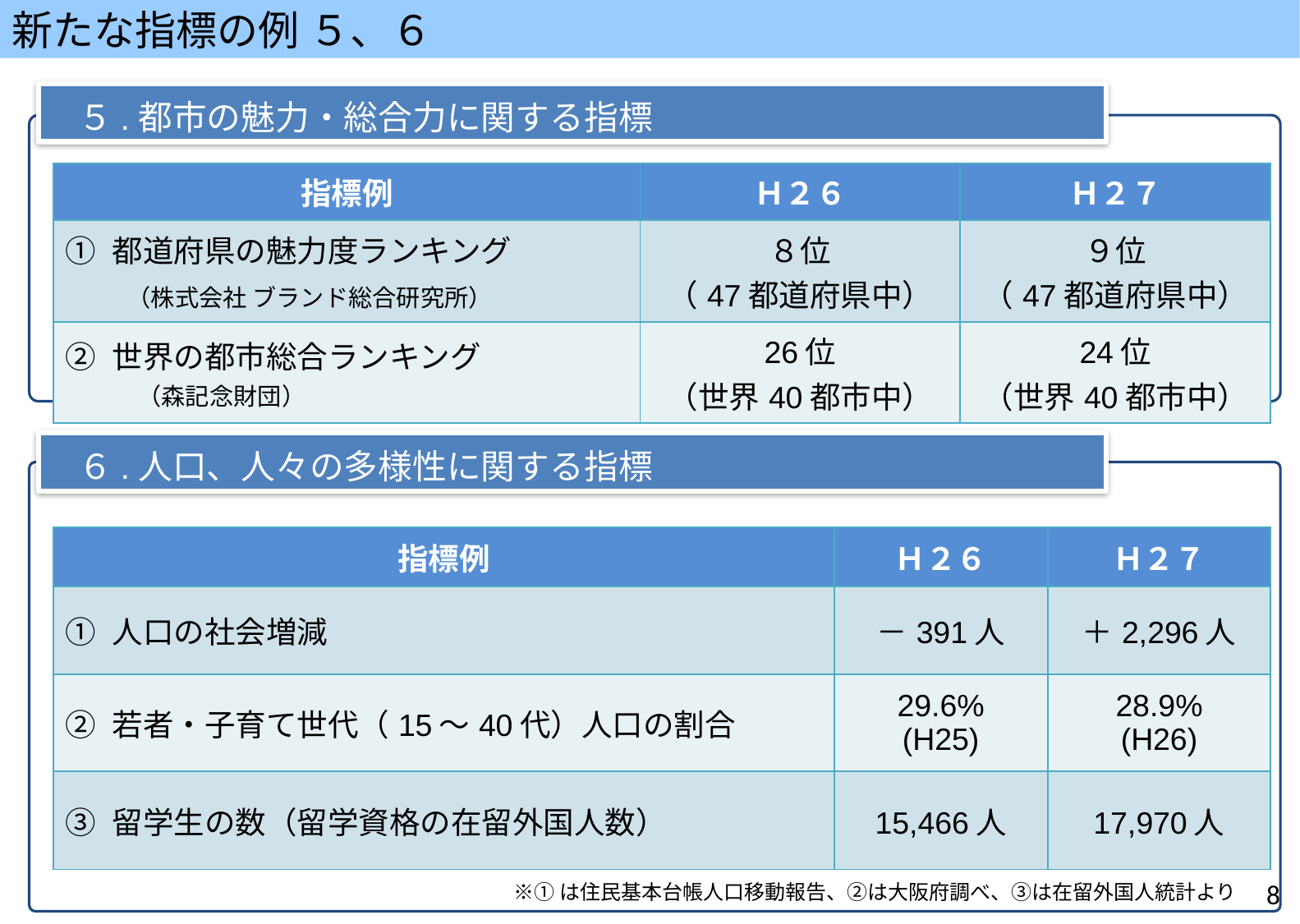

新たな指標の例 ５、６
　５.都市の魅力・総合力に関する指標

| 指標例 | Ｈ２６ | Ｈ２７ |
| --- | --- | --- |
| ① 都道府県の魅力度ランキング 　　（株式会社 ブランド総合研究所） | ８位 （47都道府県中） | ９位 （47都道府県中） |
| ② 世界の都市総合ランキング 　　　（森記念財団） | 26位 （世界40都市中） | 24位 （世界40都市中） |
　６.人口、人々の多様性に関する指標

| 指標例 | Ｈ２６ | Ｈ２７ |
| --- | --- | --- |
| ① 人口の社会増減 | －391人 | ＋2,296人 |
| ② 若者・子育て世代（15～40代）人口の割合 | 29.6% (H25) | 28.9% (H26) |
| ③ 留学生の数（留学資格の在留外国人数） | 15,466人 | 17,970人 |
8
※①は住民基本台帳人口移動報告、②は大阪府調べ、③は在留外国人統計より